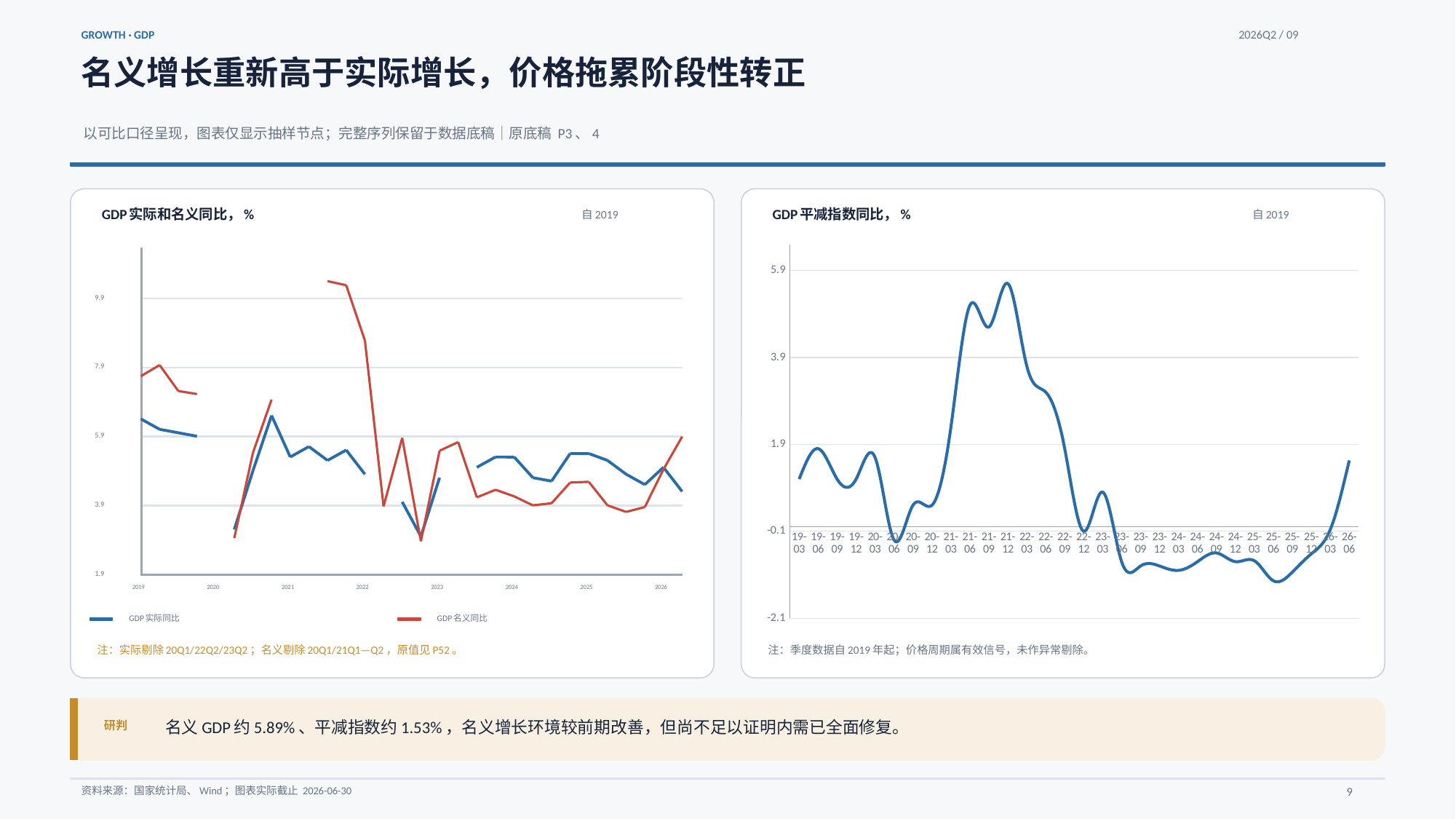

GROWTH · GDP
2026Q2 / 09
名义增长重新高于实际增长，价格拖累阶段性转正
以可比口径呈现，图表仅显示抽样节点；完整序列保留于数据底稿｜原底稿 P3、4

GDP实际和名义同比，%
GDP平减指数同比，%
自2019
自2019

### Chart

| Category |  |
|---|---|
| 19-03 | 1.1 |
| 19-06 | 1.8 |
| 19-09 | 1.1 |
| 19-12 | 1.1 |
| 20-03 | 1.6 |
| 20-06 | -0.3 |
| 20-09 | 0.5 |
| 20-12 | 0.5 |
| 21-03 | 2.3 |
| 21-06 | 5.1 |
| 21-09 | 4.6 |
| 21-12 | 5.6 |
| 22-03 | 3.7 |
| 22-06 | 3.1 |
| 22-09 | 1.8 |
| 22-12 | -0.1 |
| 23-03 | 0.8 |
| 23-06 | -0.8 |
| 23-09 | -0.9 |
| 23-12 | -0.9 |
| 24-03 | -1.0 |
| 24-06 | -0.8 |
| 24-09 | -0.6 |
| 24-12 | -0.8 |
| 25-03 | -0.78 |
| 25-06 | -1.24 |
| 25-09 | -1.04 |
| 25-12 | -0.62 |
| 26-03 | -0.06 |
| 26-06 | 1.53 |

9.9

7.9

5.9

3.9

1.9

2019
2020
2021
2022
2023
2024
2025
2026
GDP实际同比
GDP名义同比

注：实际剔除20Q1/22Q2/23Q2；名义剔除20Q1/21Q1—Q2，原值见P52。
注：季度数据自2019年起；价格周期属有效信号，未作异常剔除。

名义GDP约5.89%、平减指数约1.53%，名义增长环境较前期改善，但尚不足以证明内需已全面修复。
研判

资料来源：国家统计局、Wind；图表实际截止 2026-06-30
9